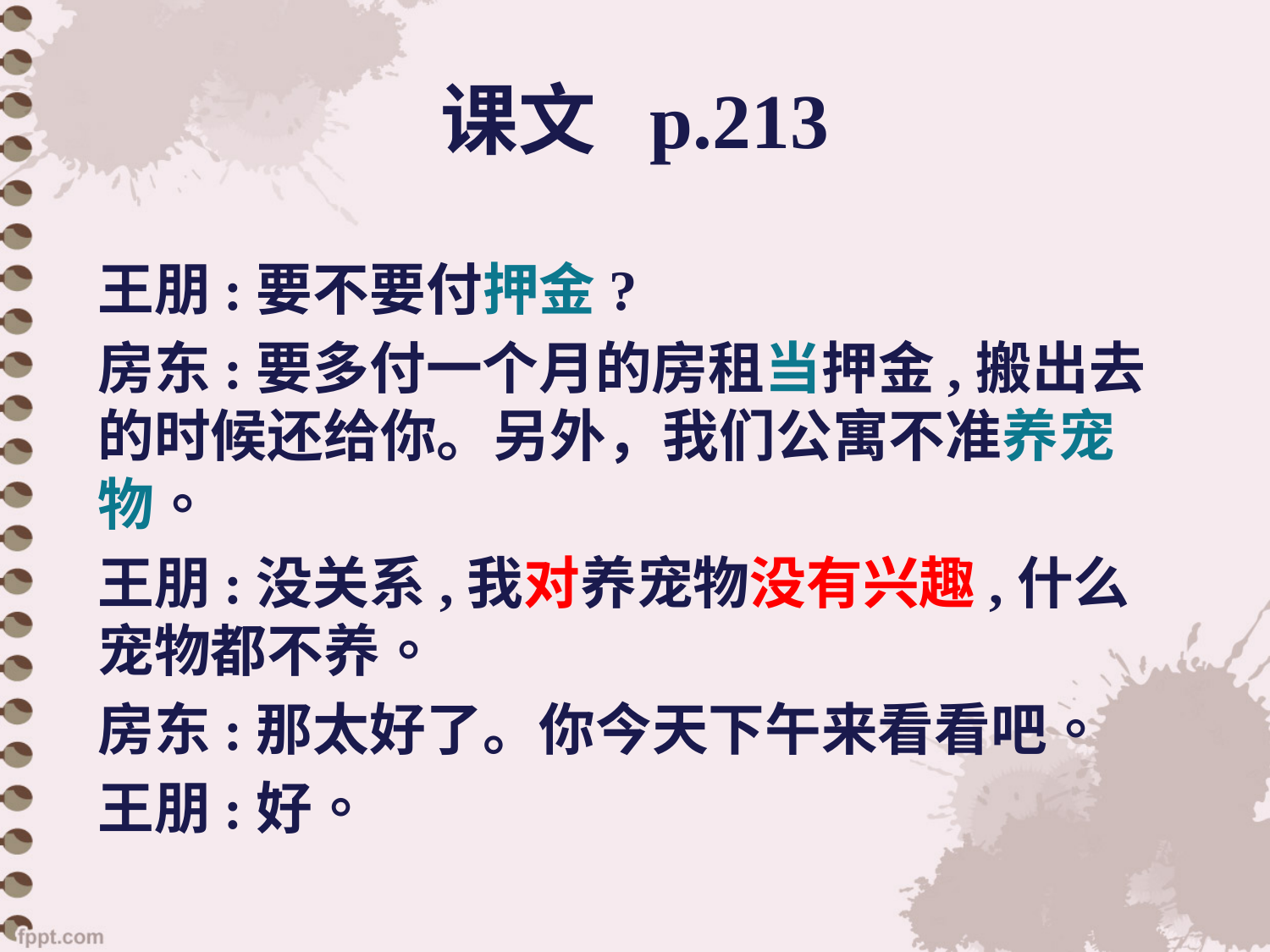

# 课文  p.213
王朋:要不要付押金?
房东:要多付一个月的房租当押金,搬出去的时候还给你。另外，我们公寓不准养宠物。
王朋:没关系,我对养宠物没有兴趣,什么宠物都不养。
房东:那太好了。你今天下午来看看吧。
王朋:好。